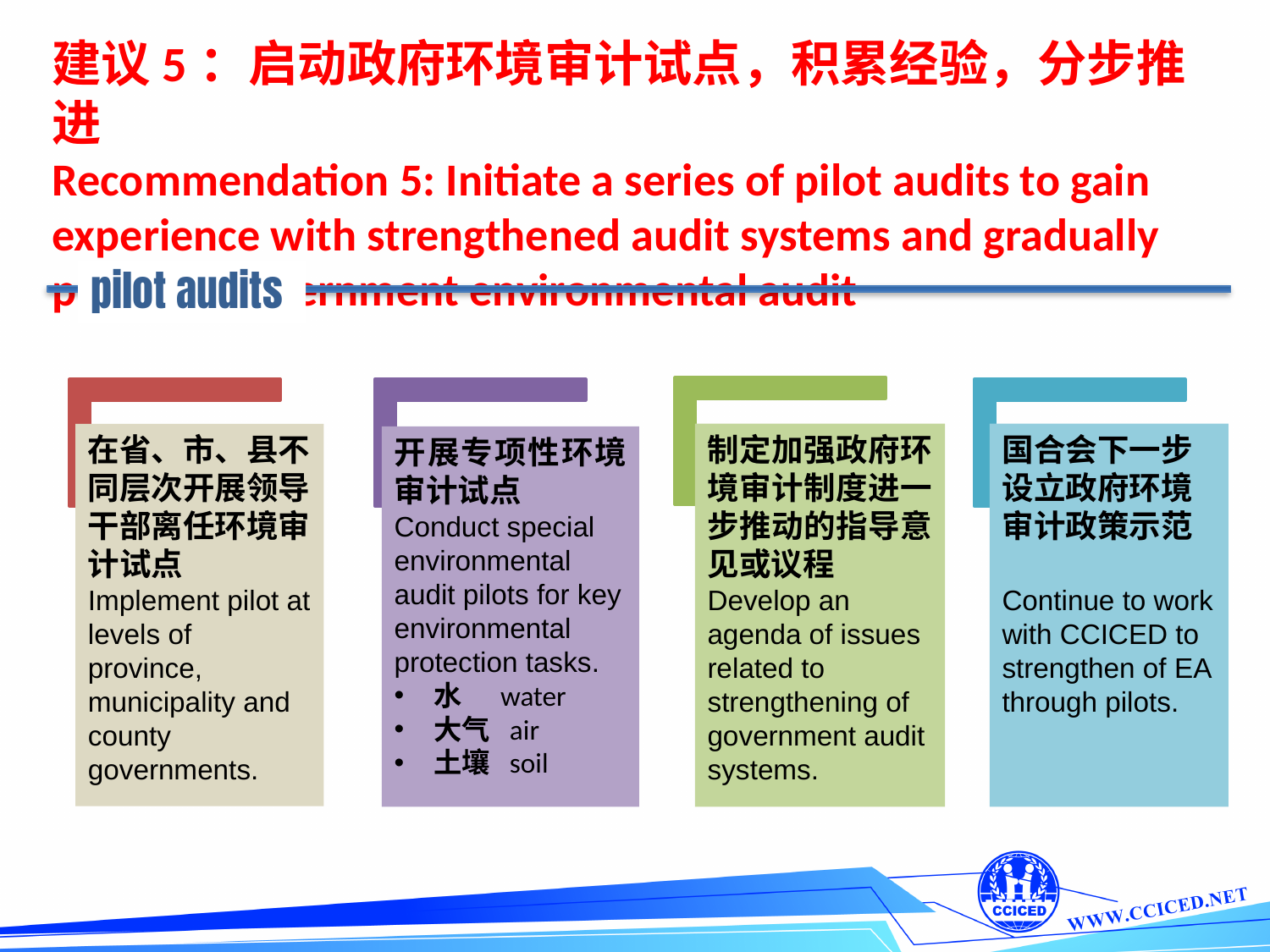

# 建议5：启动政府环境审计试点，积累经验，分步推进 Recommendation 5: Initiate a series of pilot audits to gain experience with strengthened audit systems and gradually promote government environmental audit
pilot audits

在省、市、县不同层次开展领导干部离任环境审计试点
Implement pilot at levels of province, municipality and county governments.

国合会下一步设立政府环境审计政策示范

Continue to work with CCICED to strengthen of EA through pilots.

制定加强政府环境审计制度进一步推动的指导意见或议程
Develop an agenda of issues related to strengthening of government audit systems.
开展专项性环境审计试点
Conduct special environmental audit pilots for key environmental protection tasks.
水     water
大气  air
土壤  soil